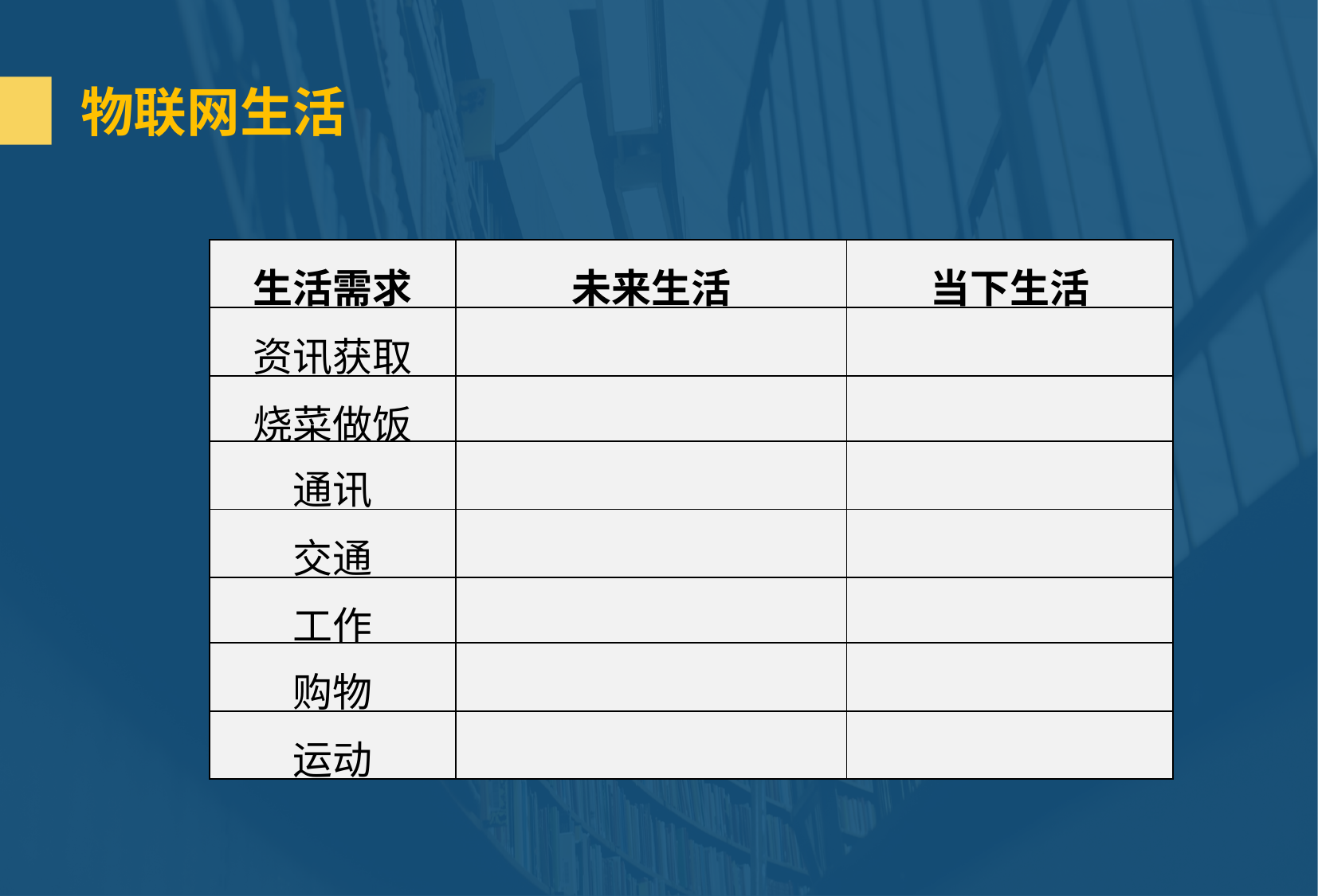

物联网生活
| 生活需求 | 未来生活 | 当下生活 |
| --- | --- | --- |
| 资讯获取 |  |  |
| 烧菜做饭 |  |  |
| 通讯 |  |  |
| 交通 |  |  |
| 工作 |  |  |
| 购物 |  |  |
| 运动 |  |  |